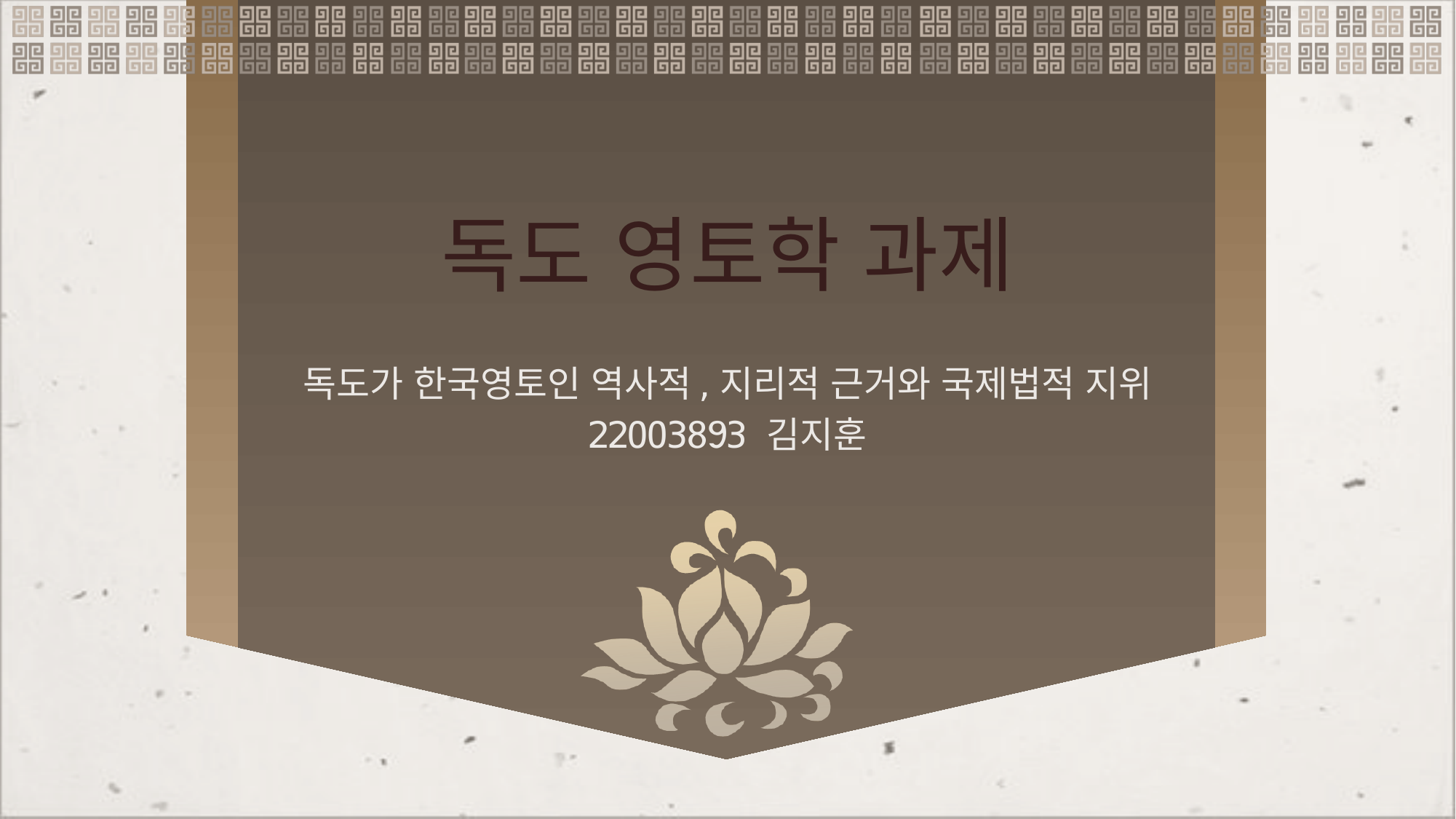

# 독도 영토학 과제
독도가 한국영토인 역사적,지리적 근거와 국제법적 지위
22003893 김지훈